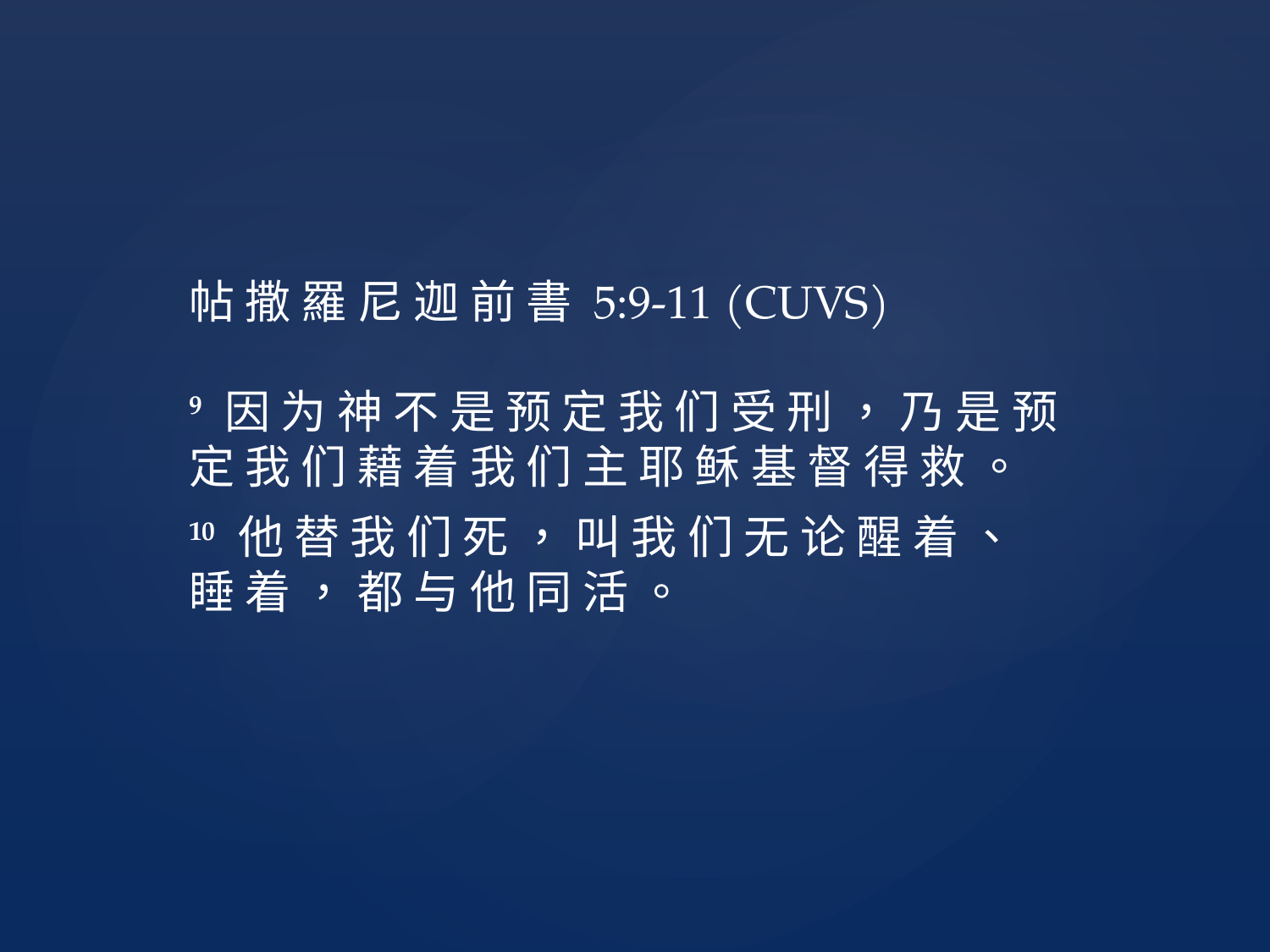

帖 撒 羅 尼 迦 前 書 5:9-11 (CUVS)

9 因 为 神 不 是 预 定 我 们 受 刑 ， 乃 是 预 定 我 们 藉 着 我 们 主 耶 稣 基 督 得 救 。
10 他 替 我 们 死 ， 叫 我 们 无 论 醒 着 、 睡 着 ， 都 与 他 同 活 。